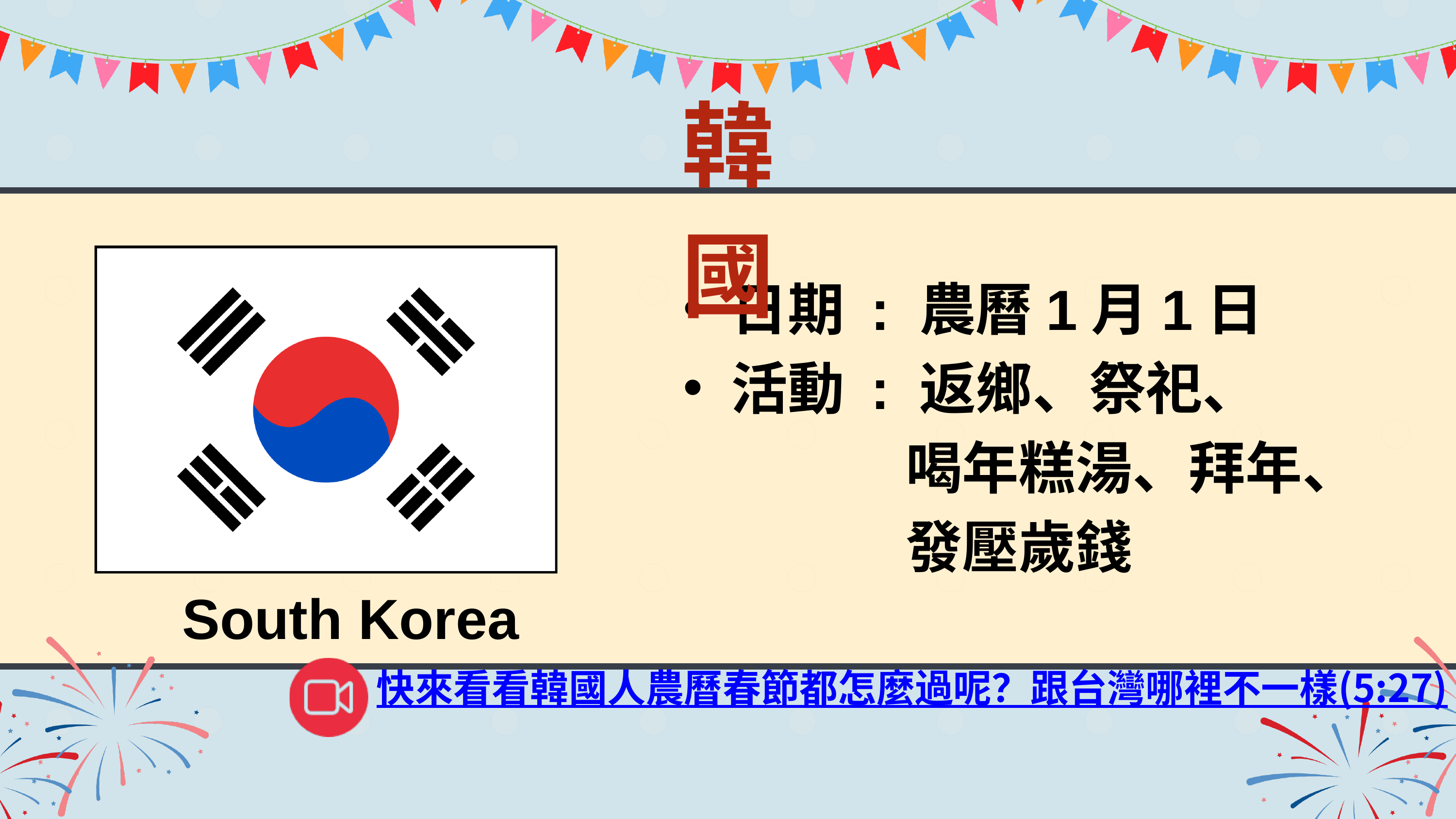

韓國

日期 : 農曆1月1日
活動 : 返鄉、祭祀、
                    喝年糕湯、拜年、
                    發壓歲錢
South Korea

快來看看韓國人農曆春節都怎麼過呢？跟台灣哪裡不一樣(5:27)